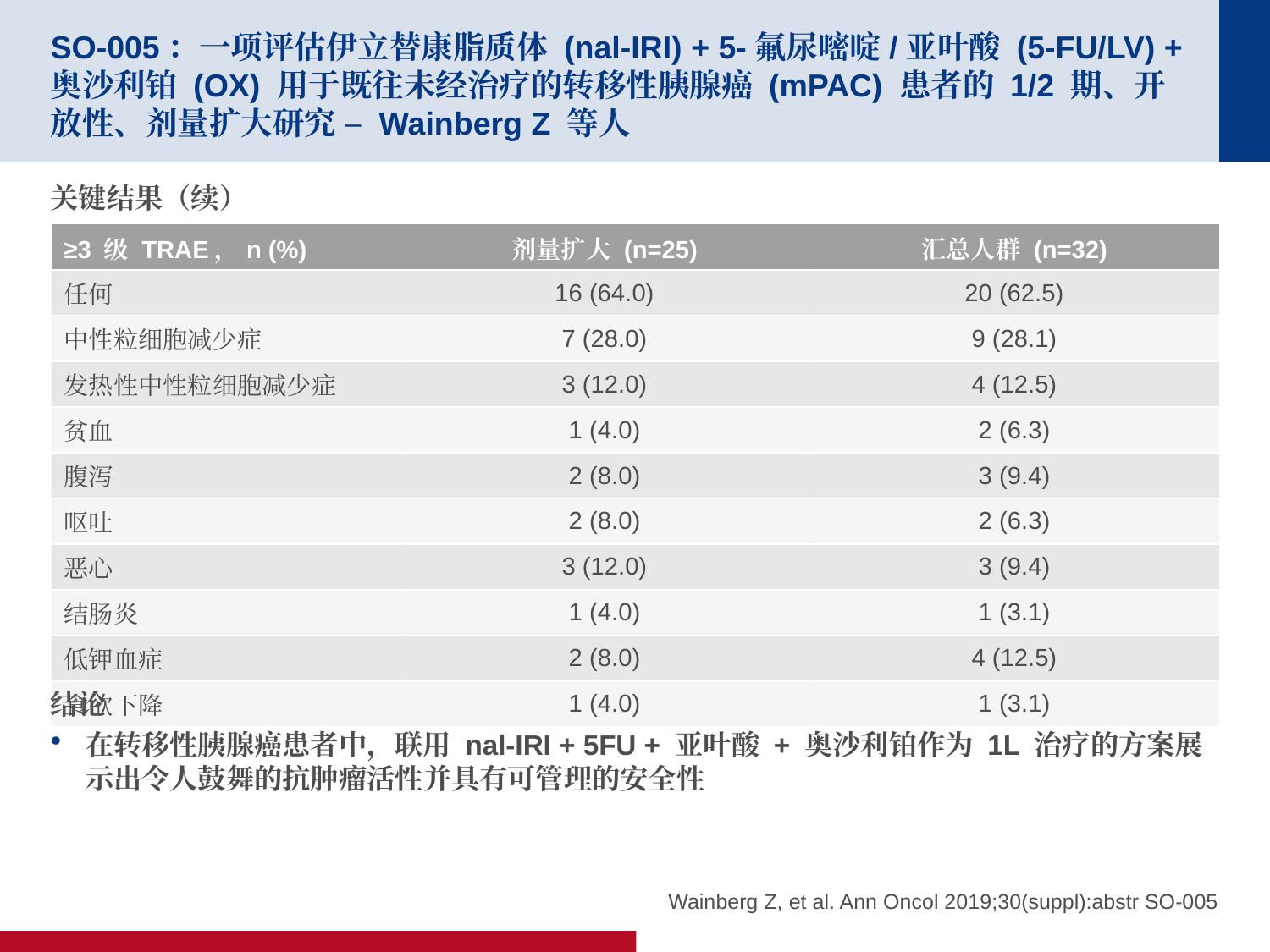

# SO-005：一项评估伊立替康脂质体 (nal-IRI) + 5-氟尿嘧啶/亚叶酸 (5-FU/LV) + 奥沙利铂 (OX) 用于既往未经治疗的转移性胰腺癌 (mPAC) 患者的 1/2 期、开放性、剂量扩大研究 – Wainberg Z 等人
关键结果（续）
结论
在转移性胰腺癌患者中，联用 nal-IRI + 5FU + 亚叶酸 + 奥沙利铂作为 1L 治疗的方案展示出令人鼓舞的抗肿瘤活性并具有可管理的安全性
| ≥3 级 TRAE，n (%) | 剂量扩大 (n=25) | 汇总人群 (n=32) |
| --- | --- | --- |
| 任何 | 16 (64.0) | 20 (62.5) |
| 中性粒细胞减少症 | 7 (28.0) | 9 (28.1) |
| 发热性中性粒细胞减少症 | 3 (12.0) | 4 (12.5) |
| 贫血 | 1 (4.0) | 2 (6.3) |
| 腹泻 | 2 (8.0) | 3 (9.4) |
| 呕吐 | 2 (8.0) | 2 (6.3) |
| 恶心 | 3 (12.0) | 3 (9.4) |
| 结肠炎 | 1 (4.0) | 1 (3.1) |
| 低钾血症 | 2 (8.0) | 4 (12.5) |
| 食欲下降 | 1 (4.0) | 1 (3.1) |
Wainberg Z, et al. Ann Oncol 2019;30(suppl):abstr SO-005